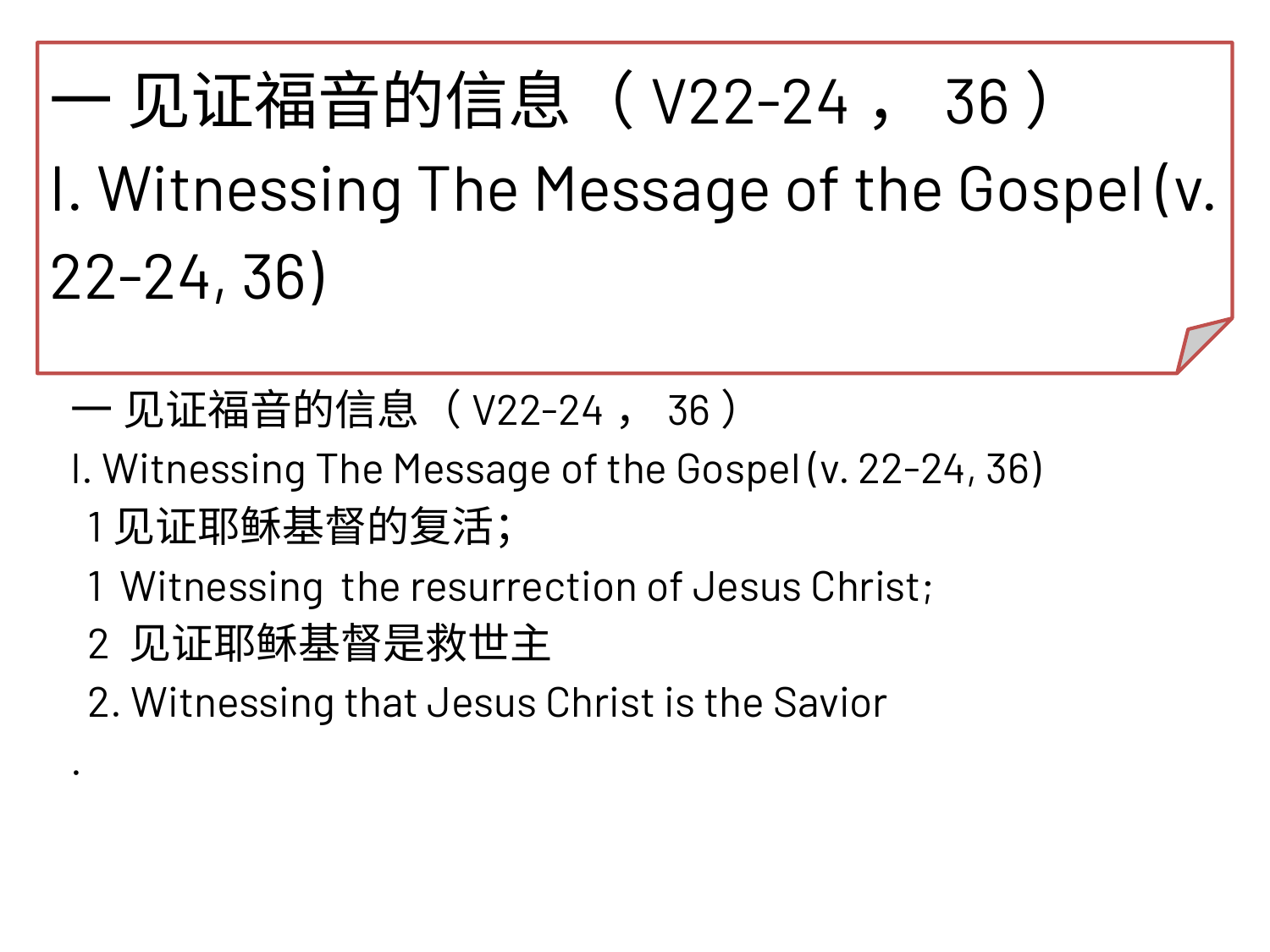

一 见证福音的信息（V22-24，36）
I. Witnessing The Message of the Gospel (v. 22-24, 36)
一 见证福音的信息（V22-24，36）
I. Witnessing The Message of the Gospel (v. 22-24, 36)
  1见证耶稣基督的复活；
  1  Witnessing  the resurrection of Jesus Christ;
  2 见证耶稣基督是救世主
  2. Witnessing that Jesus Christ is the Savior
.